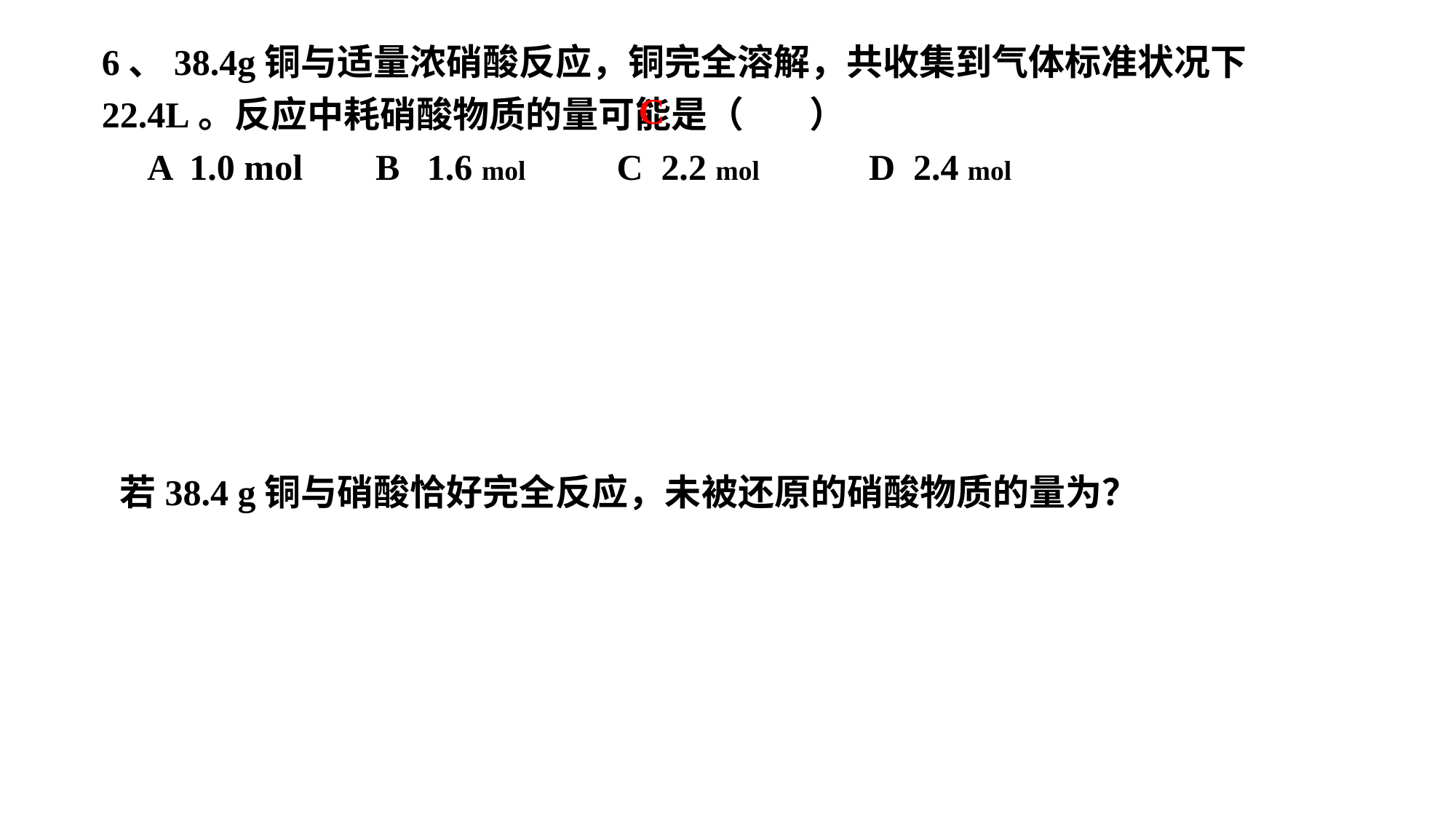

6、38.4g铜与适量浓硝酸反应，铜完全溶解，共收集到气体标准状况下22.4L。反应中耗硝酸物质的量可能是（        ）
     A  1.0 mol        B   1.6 mol          C  2.2 mol            D  2.4 mol
C
若38.4 g铜与硝酸恰好完全反应，未被还原的硝酸物质的量为？